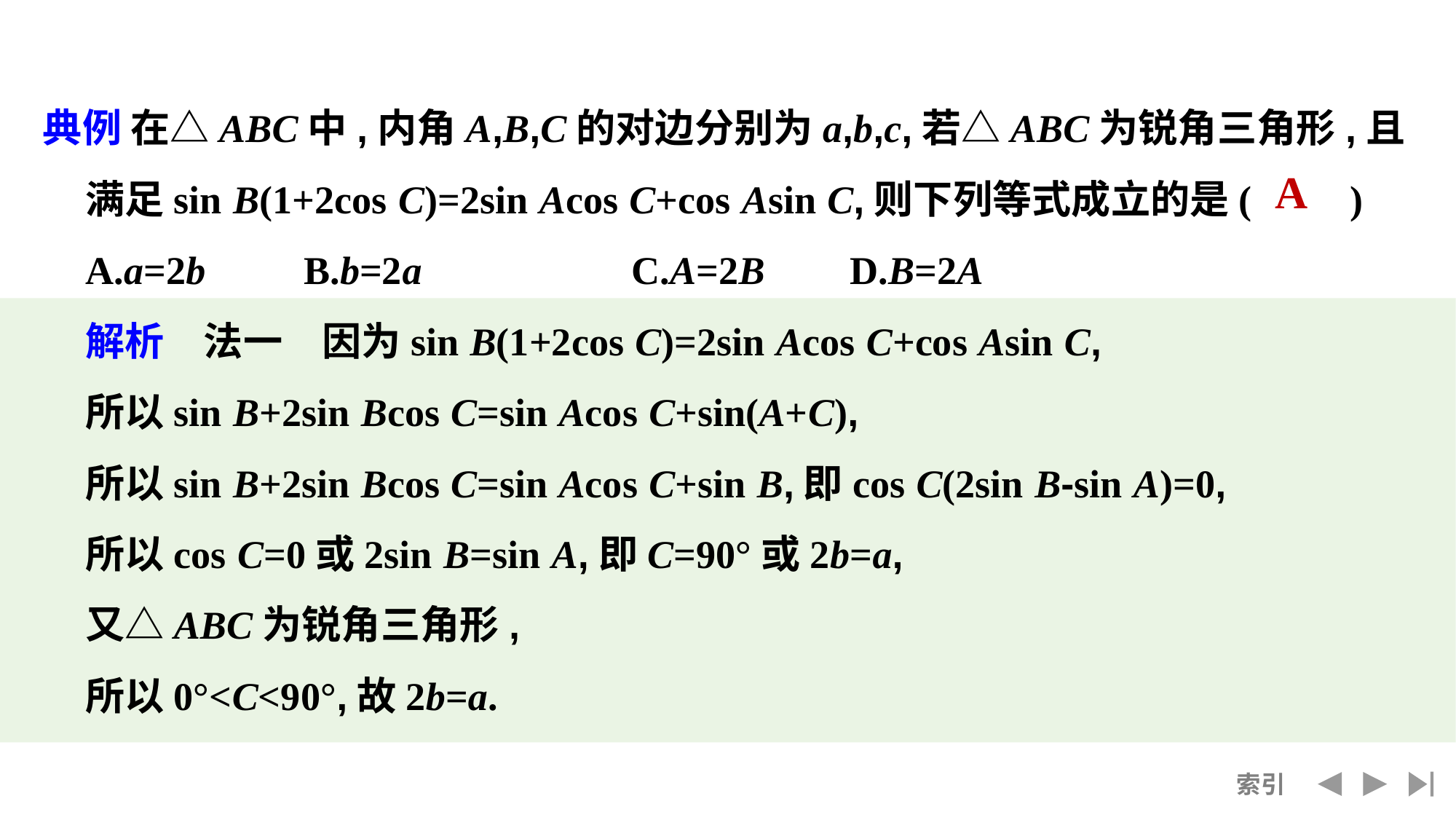

典例 在△ABC中,内角A,B,C的对边分别为a,b,c,若△ABC为锐角三角形,且满足sin B(1+2cos C)=2sin Acos C+cos Asin C,则下列等式成立的是(　　)
	A.a=2b	B.b=2a		C.A=2B	D.B=2A
	解析　法一　因为sin B(1+2cos C)=2sin Acos C+cos Asin C,
	所以sin B+2sin Bcos C=sin Acos C+sin(A+C),
	所以sin B+2sin Bcos C=sin Acos C+sin B,即cos C(2sin B-sin A)=0,
	所以cos C=0或2sin B=sin A,即C=90°或2b=a,
	又△ABC为锐角三角形,
	所以0°<C<90°,故2b=a.
A